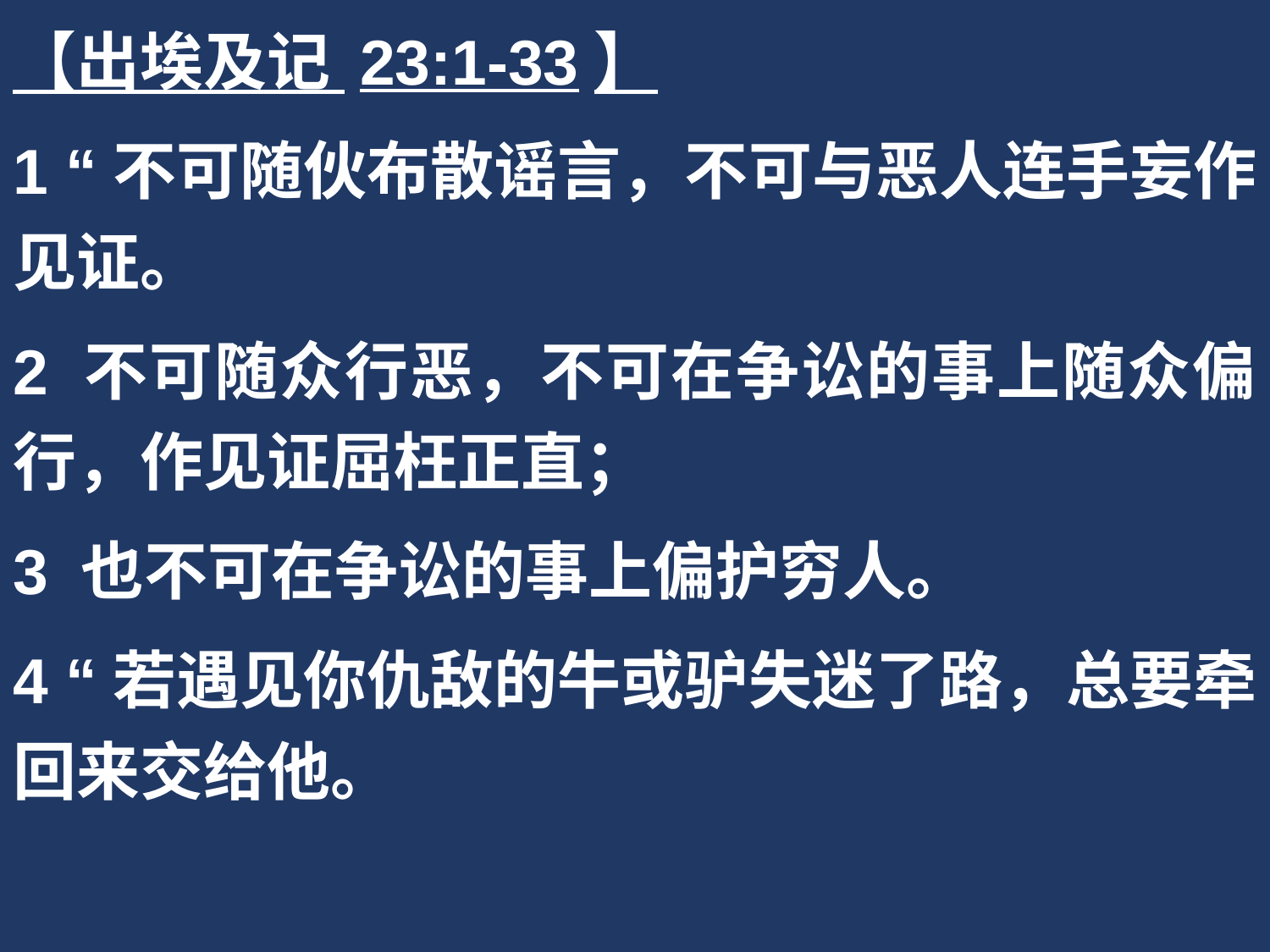

【出埃及记 23:1-33】
1 “不可随伙布散谣言，不可与恶人连手妄作见证。
2 不可随众行恶，不可在争讼的事上随众偏行，作见证屈枉正直；
3 也不可在争讼的事上偏护穷人。
4 “若遇见你仇敌的牛或驴失迷了路，总要牵回来交给他。